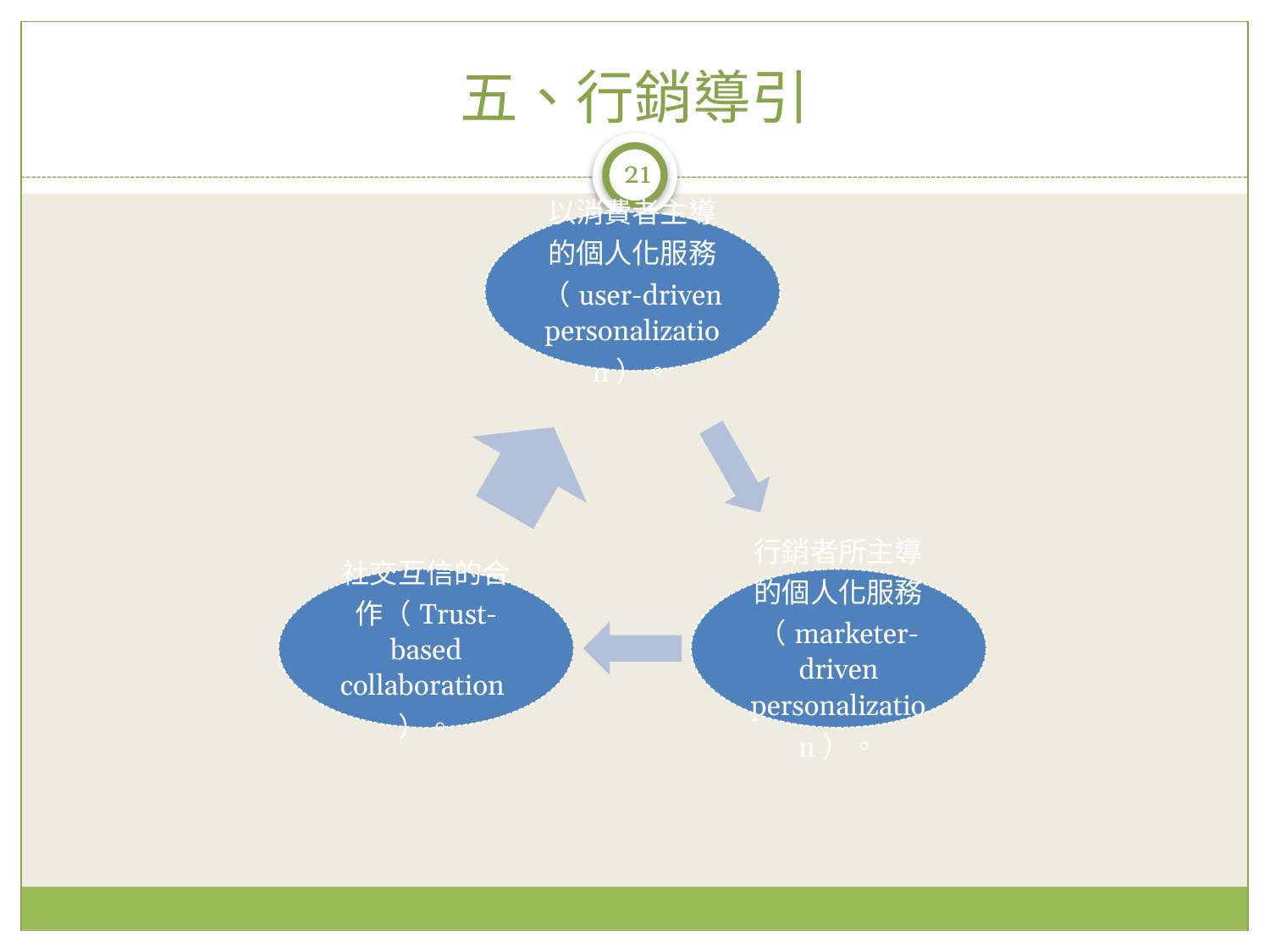

# 五、行銷導引
21
以消費者主導的個人化服務（user-driven personalization）。
行銷者所主導的個人化服務（marketer-driven personalization）。
社交互信的合作（Trust-based collaboration）。